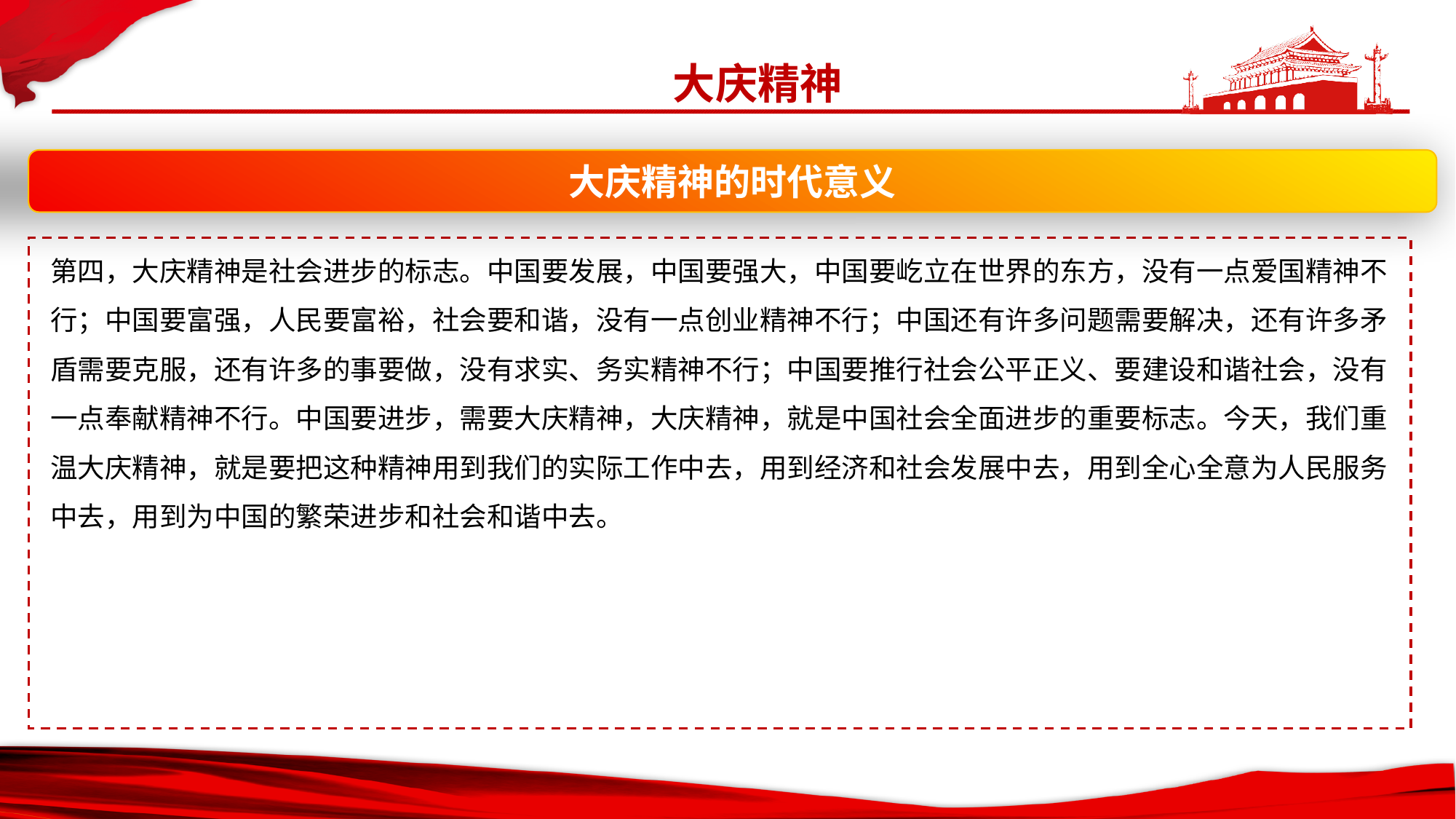

大庆精神
大庆精神的时代意义
第四，大庆精神是社会进步的标志。中国要发展，中国要强大，中国要屹立在世界的东方，没有一点爱国精神不行；中国要富强，人民要富裕，社会要和谐，没有一点创业精神不行；中国还有许多问题需要解决，还有许多矛盾需要克服，还有许多的事要做，没有求实、务实精神不行；中国要推行社会公平正义、要建设和谐社会，没有一点奉献精神不行。中国要进步，需要大庆精神，大庆精神，就是中国社会全面进步的重要标志。今天，我们重温大庆精神，就是要把这种精神用到我们的实际工作中去，用到经济和社会发展中去，用到全心全意为人民服务中去，用到为中国的繁荣进步和社会和谐中去。